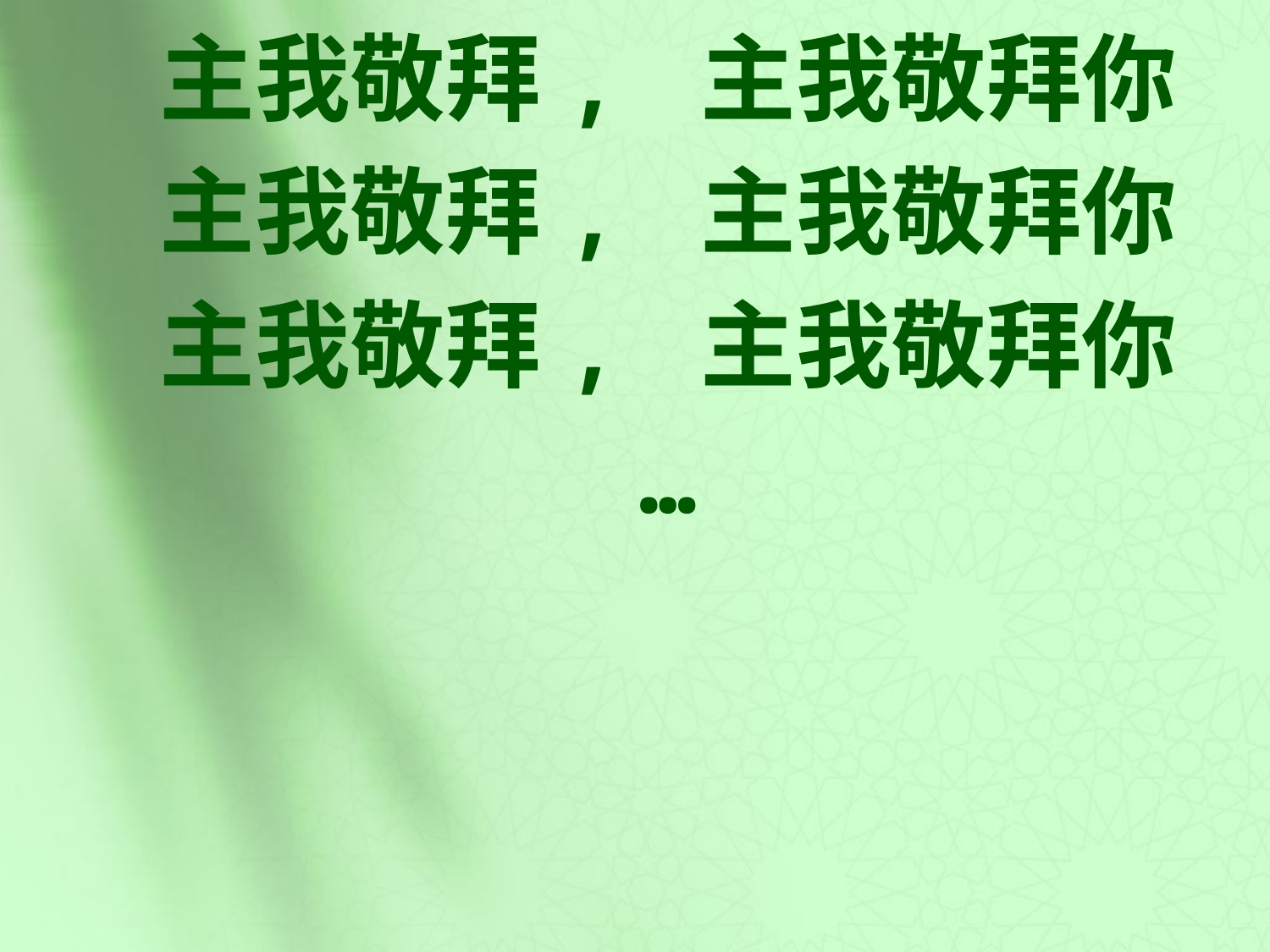

主我敬拜, 主我敬拜你
主我敬拜, 主我敬拜你
主我敬拜, 主我敬拜你
…